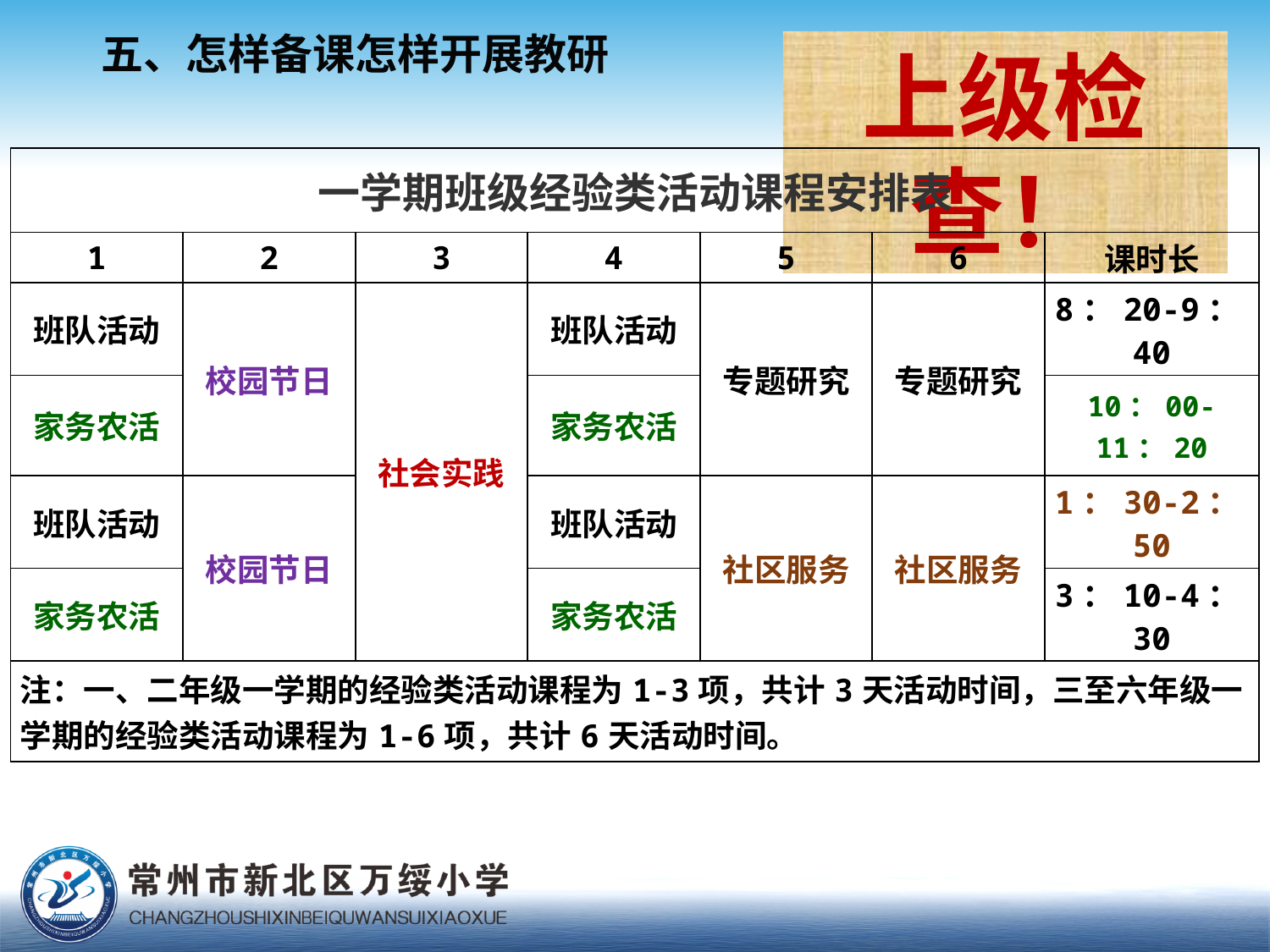

五、怎样备课怎样开展教研
上级检查！
| 一学期班级经验类活动课程安排表 |  |  |  |  |  |  |
| --- | --- | --- | --- | --- | --- | --- |
| 1 | 2 | 3 | 4 | 5 | 6 | 课时长 |
| 班队活动 | 校园节日 | 社会实践 | 班队活动 | 专题研究 | 专题研究 | 8：20-9：40 |
| 家务农活 |  |  | 家务农活 |  |  | 10：00-11：20 |
| 班队活动 | 校园节日 |  | 班队活动 | 社区服务 | 社区服务 | 1：30-2：50 |
| 家务农活 |  |  | 家务农活 |  |  | 3：10-4：30 |
| 注：一、二年级一学期的经验类活动课程为1-3项，共计3天活动时间，三至六年级一学期的经验类活动课程为1-6项，共计6天活动时间。 |  |  |  |  |  |  |